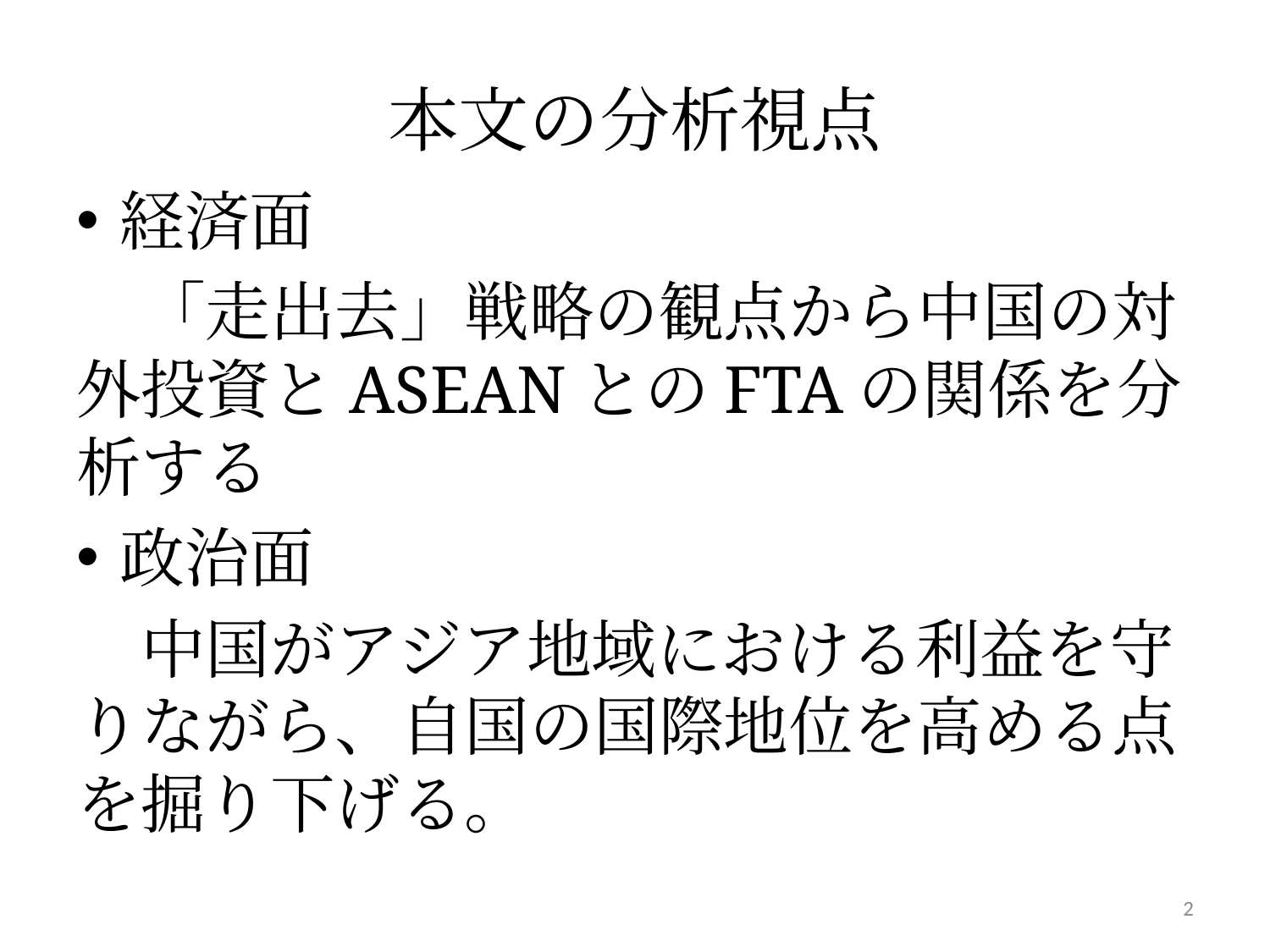

# 本文の分析視点
経済面
　「走出去」戦略の観点から中国の対外投資とASEANとのFTAの関係を分析する
政治面
　中国がアジア地域における利益を守りながら、自国の国際地位を高める点を掘り下げる。

2